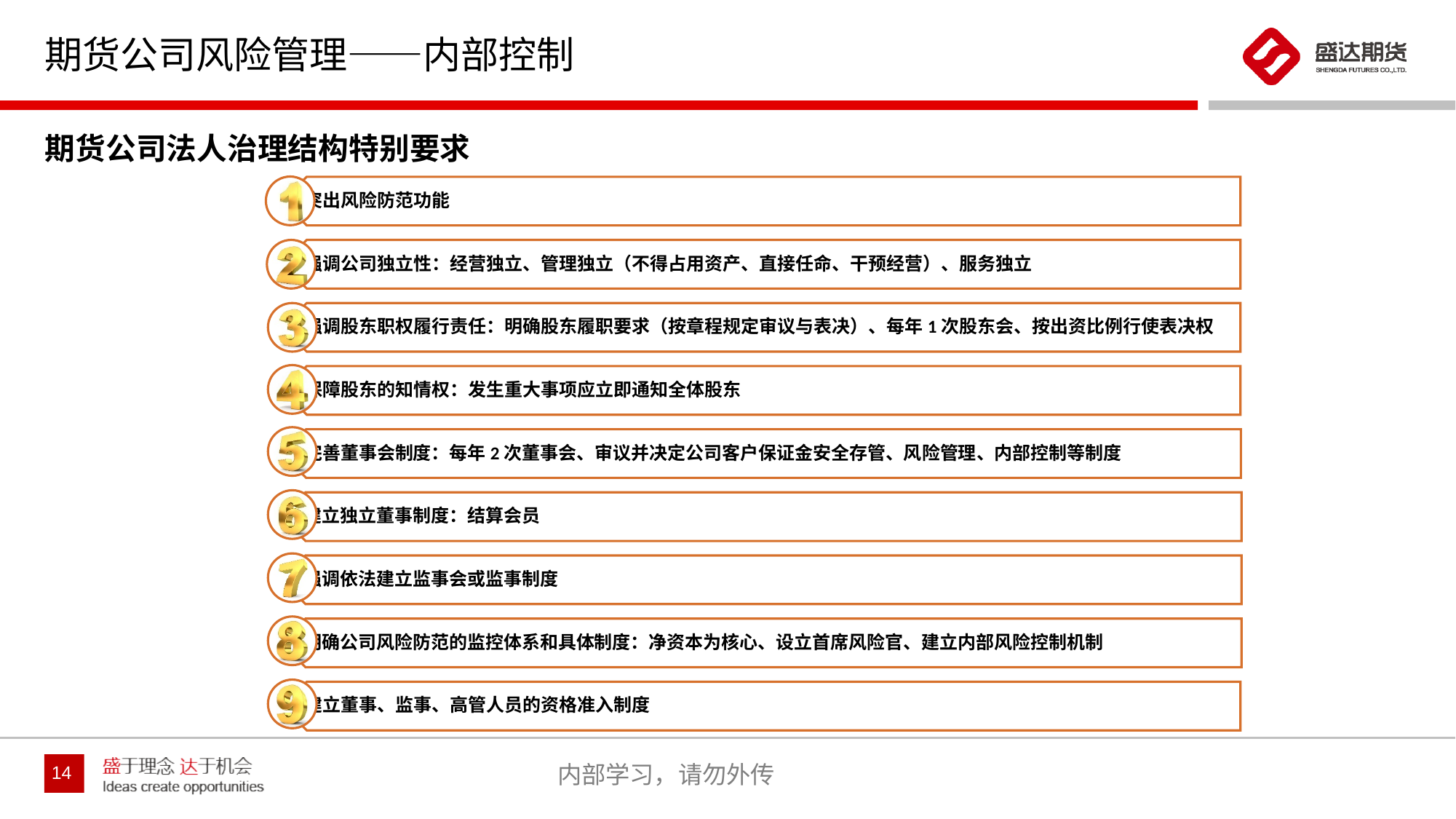

# 期货公司风险管理——内部控制
期货公司法人治理结构特别要求
突出风险防范功能
强调公司独立性：经营独立、管理独立（不得占用资产、直接任命、干预经营）、服务独立
强调股东职权履行责任：明确股东履职要求（按章程规定审议与表决）、每年1次股东会、按出资比例行使表决权
保障股东的知情权：发生重大事项应立即通知全体股东
完善董事会制度：每年2次董事会、审议并决定公司客户保证金安全存管、风险管理、内部控制等制度
建立独立董事制度：结算会员
强调依法建立监事会或监事制度
明确公司风险防范的监控体系和具体制度：净资本为核心、设立首席风险官、建立内部风险控制机制
建立董事、监事、高管人员的资格准入制度